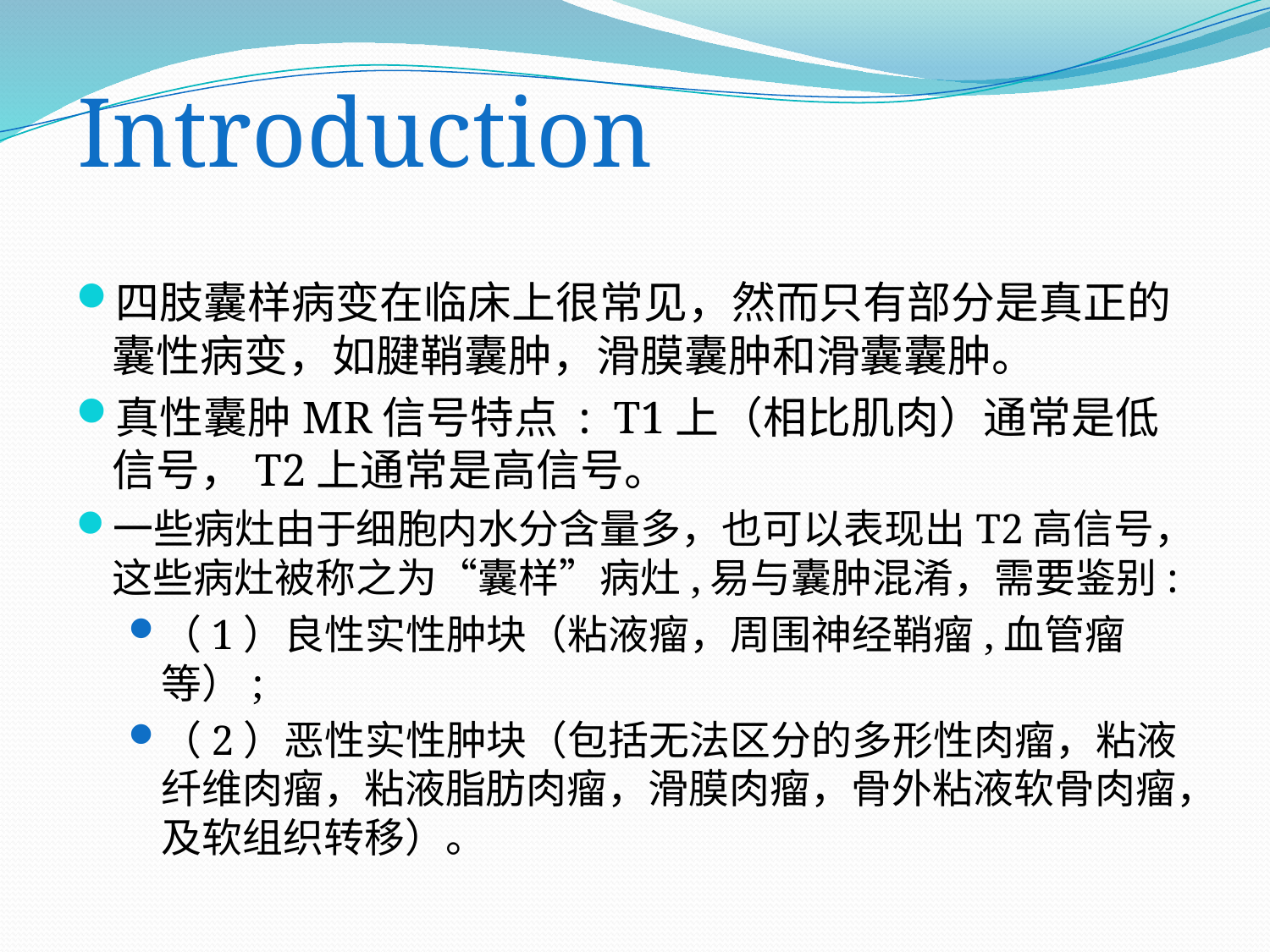

Introduction

四肢囊样病变在临床上很常见，然而只有部分是真正的囊性病变，如腱鞘囊肿，滑膜囊肿和滑囊囊肿。
真性囊肿MR信号特点 :  T1上（相比肌肉）通常是低信号，T2上通常是高信号。
一些病灶由于细胞内水分含量多，也可以表现出T2高信号，这些病灶被称之为“囊样”病灶,易与囊肿混淆，需要鉴别:
（1）良性实性肿块（粘液瘤，周围神经鞘瘤,血管瘤等）;
（2）恶性实性肿块（包括无法区分的多形性肉瘤，粘液纤维肉瘤，粘液脂肪肉瘤，滑膜肉瘤，骨外粘液软骨肉瘤，及软组织转移）。